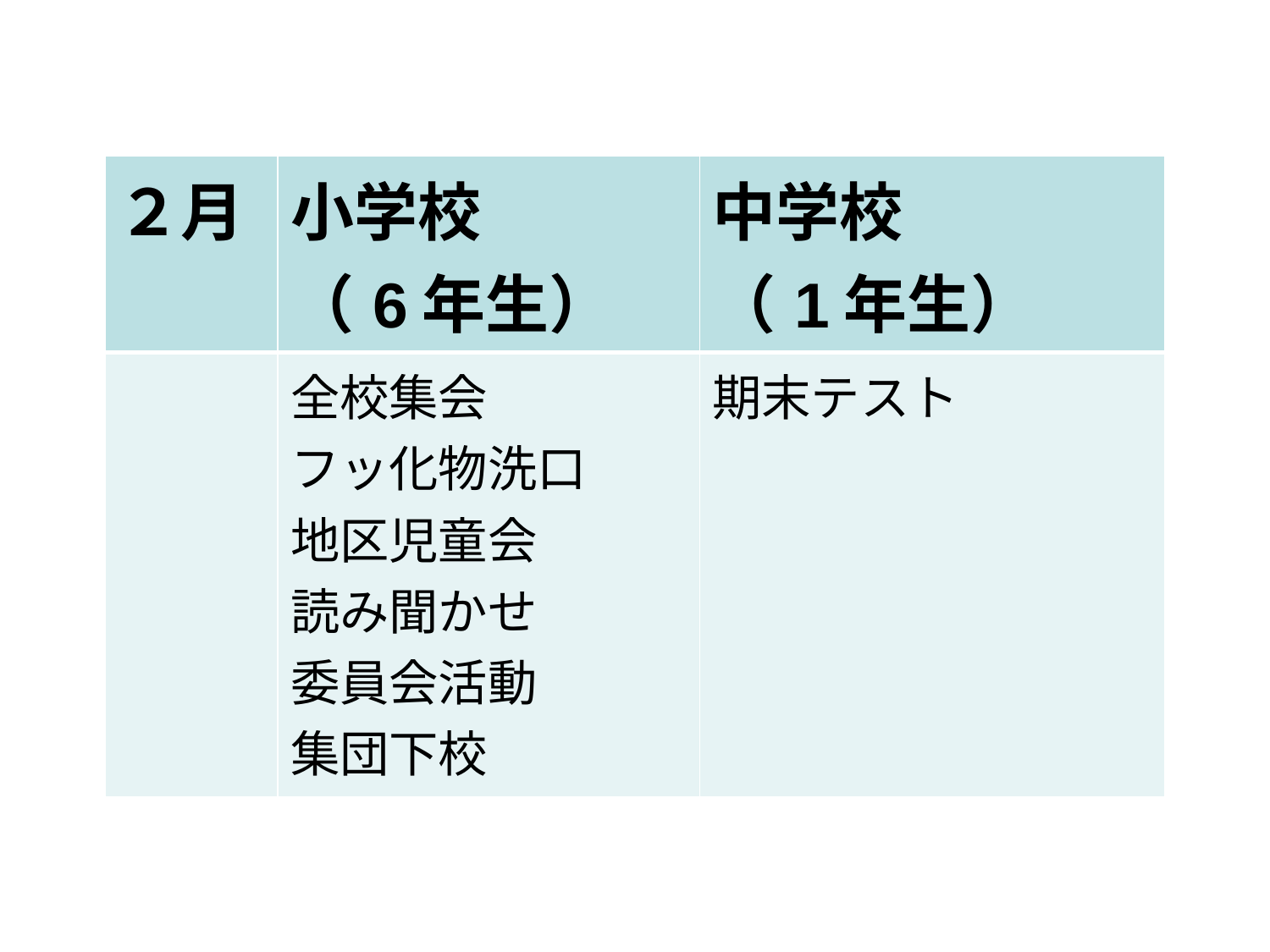

| ２月 | 小学校 （6年生） | 中学校 （1年生） |
| --- | --- | --- |
|  | 全校集会 フッ化物洗口 地区児童会 読み聞かせ 委員会活動 集団下校 | 期末テスト |